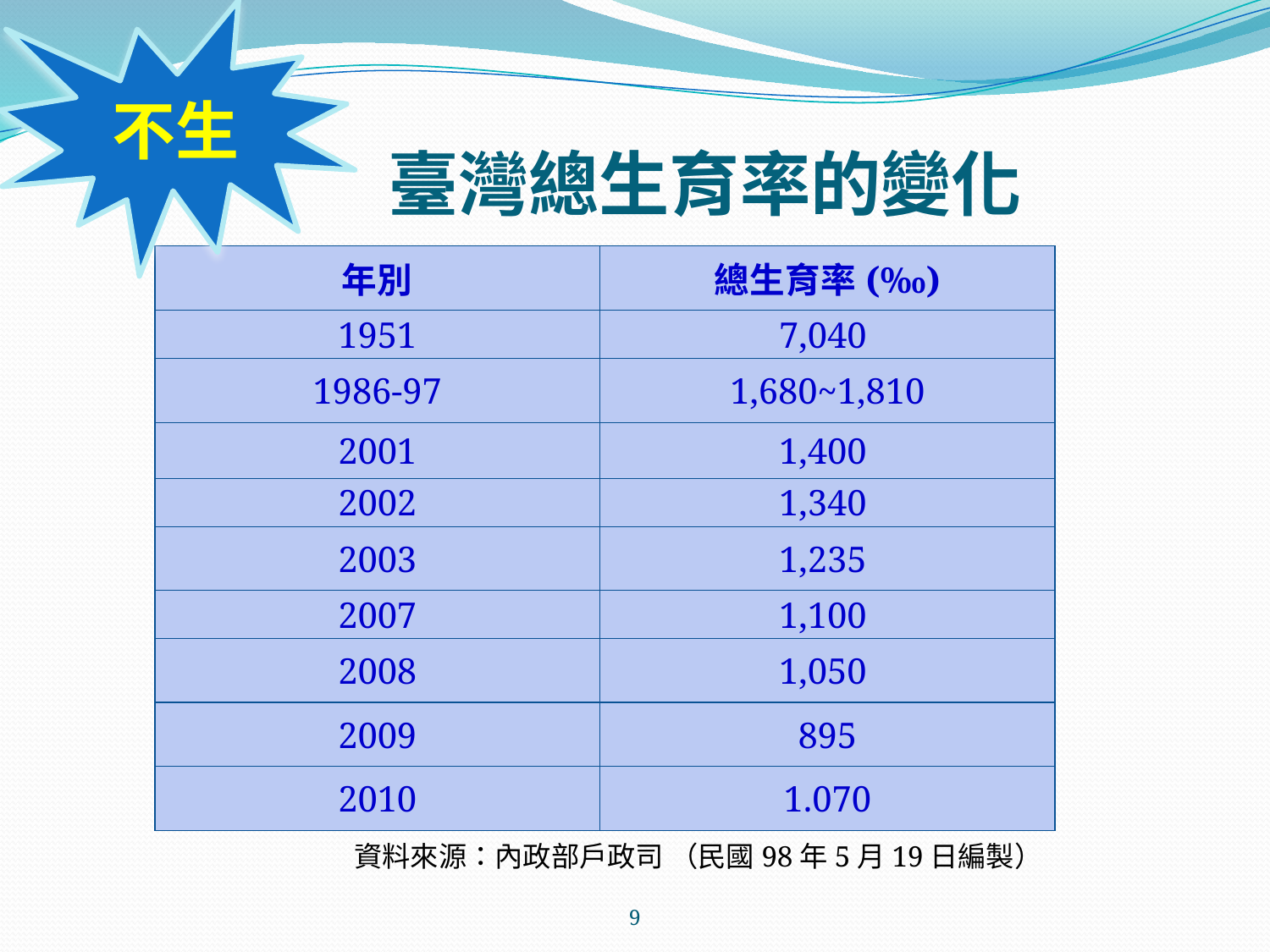

不生
# 臺灣總生育率的變化
| 年別 | 總生育率(‰) |
| --- | --- |
| 1951 | 7,040 |
| 1986-97 | 1,680~1,810 |
| 2001 | 1,400 |
| 2002 | 1,340 |
| 2003 | 1,235 |
| 2007 | 1,100 |
| 2008 | 1,050 |
| 2009 | 895 |
| 2010 | 1.070 |
資料來源：內政部戶政司 （民國98年5月19日編製）
9